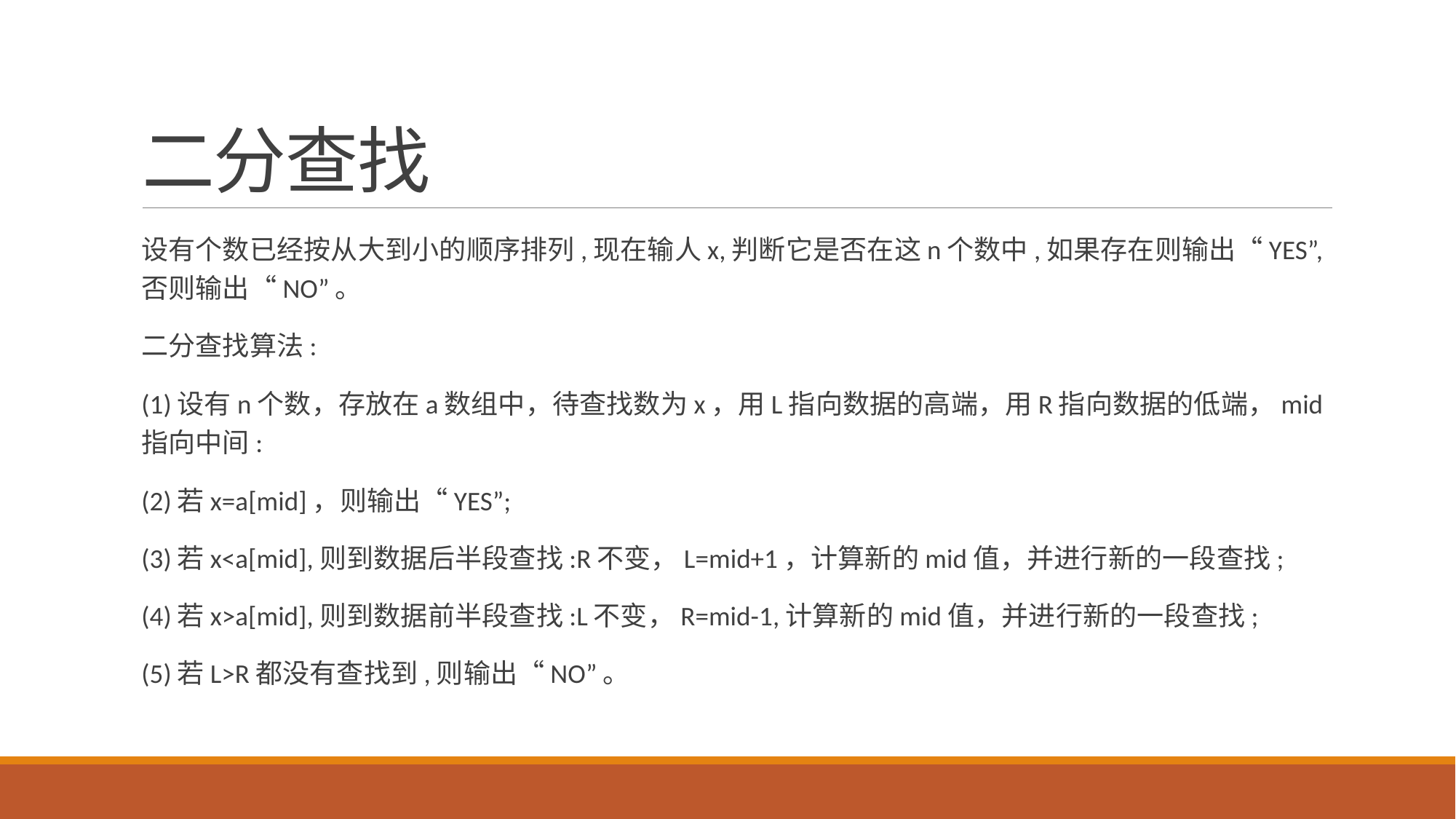

# 二分查找
设有个数已经按从大到小的顺序排列,现在输人x,判断它是否在这n个数中,如果存在则输出“YES”,否则输出“NO”。
二分查找算法:
(1)设有n个数，存放在a数组中，待查找数为x，用L指向数据的高端，用R指向数据的低端，mid指向中间:
(2)若x=a[mid]，则输出“YES”;
(3)若x<a[mid],则到数据后半段查找:R不变，L=mid+1，计算新的mid值，并进行新的一段查找;
(4)若x>a[mid],则到数据前半段查找:L不变，R=mid-1,计算新的mid值，并进行新的一段查找;
(5)若L>R都没有查找到,则输出“NO”。